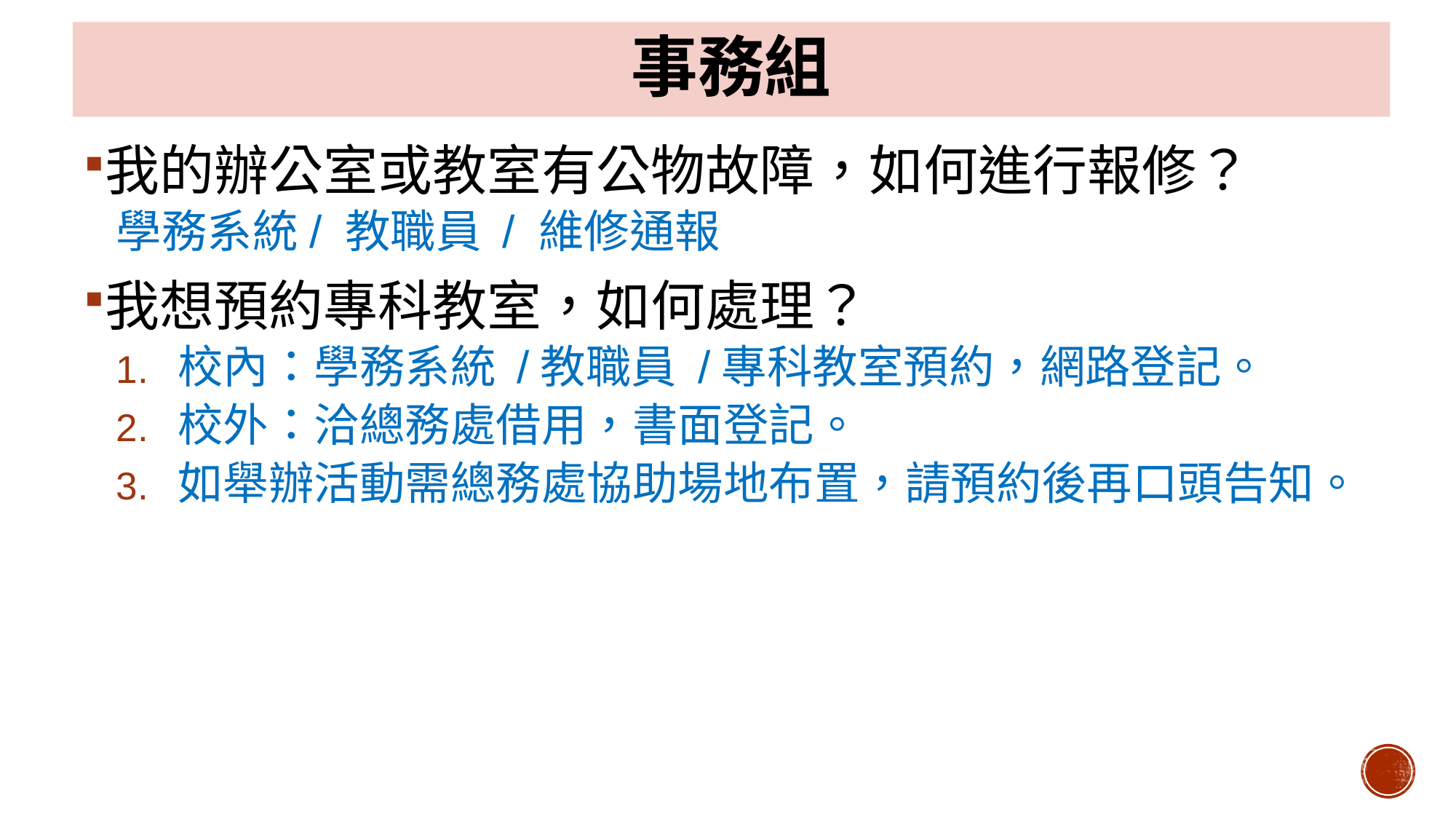

# 事務組
我的辦公室或教室有公物故障，如何進行報修？
學務系統/ 教職員 / 維修通報
我想預約專科教室，如何處理？
校內：學務系統 /教職員 /專科教室預約，網路登記。
校外：洽總務處借用，書面登記。
如舉辦活動需總務處協助場地布置，請預約後再口頭告知。